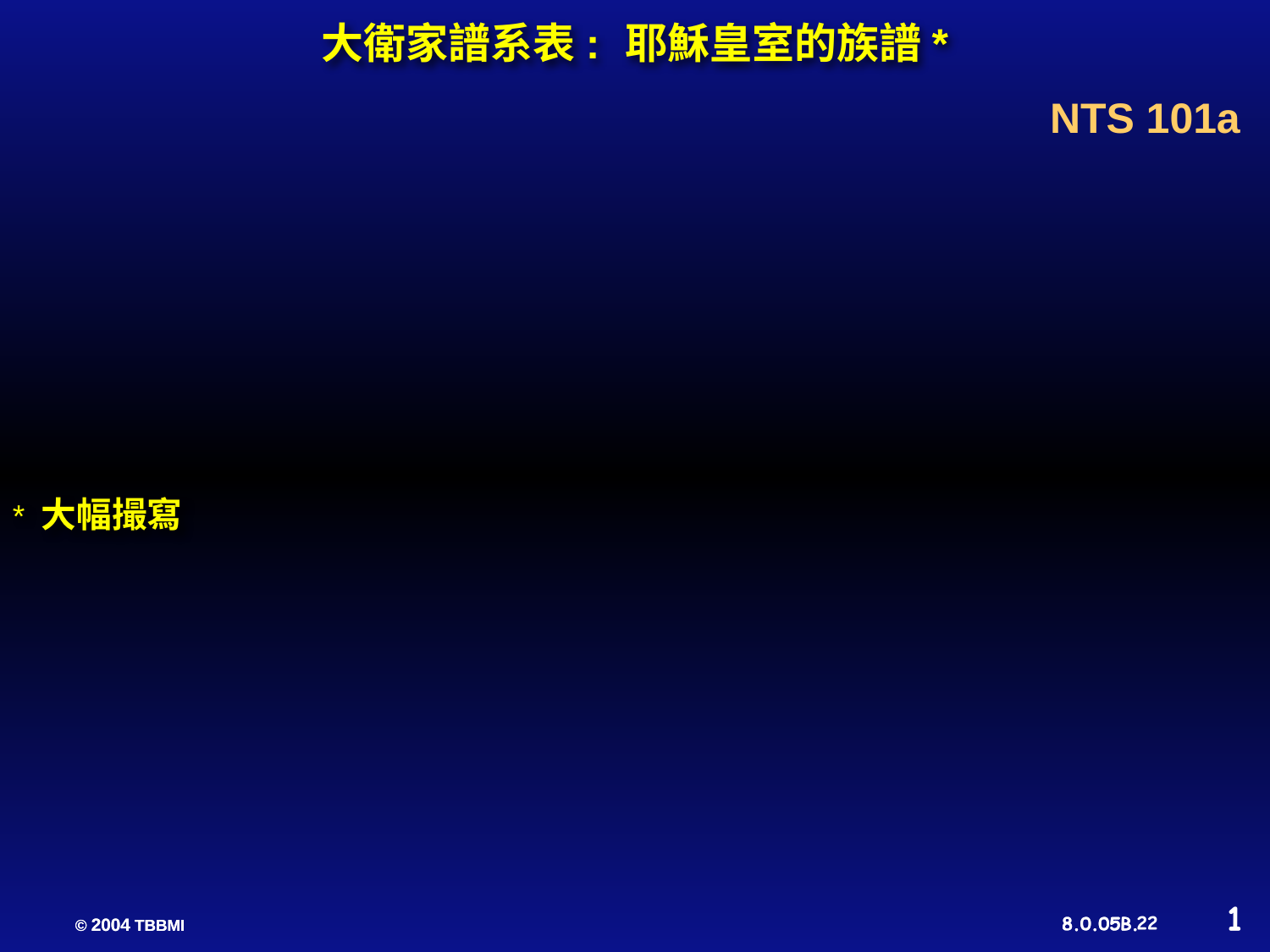

大衛家譜系表:  耶穌皇室的族譜*
NTS 101a
* 大幅撮寫

1

22